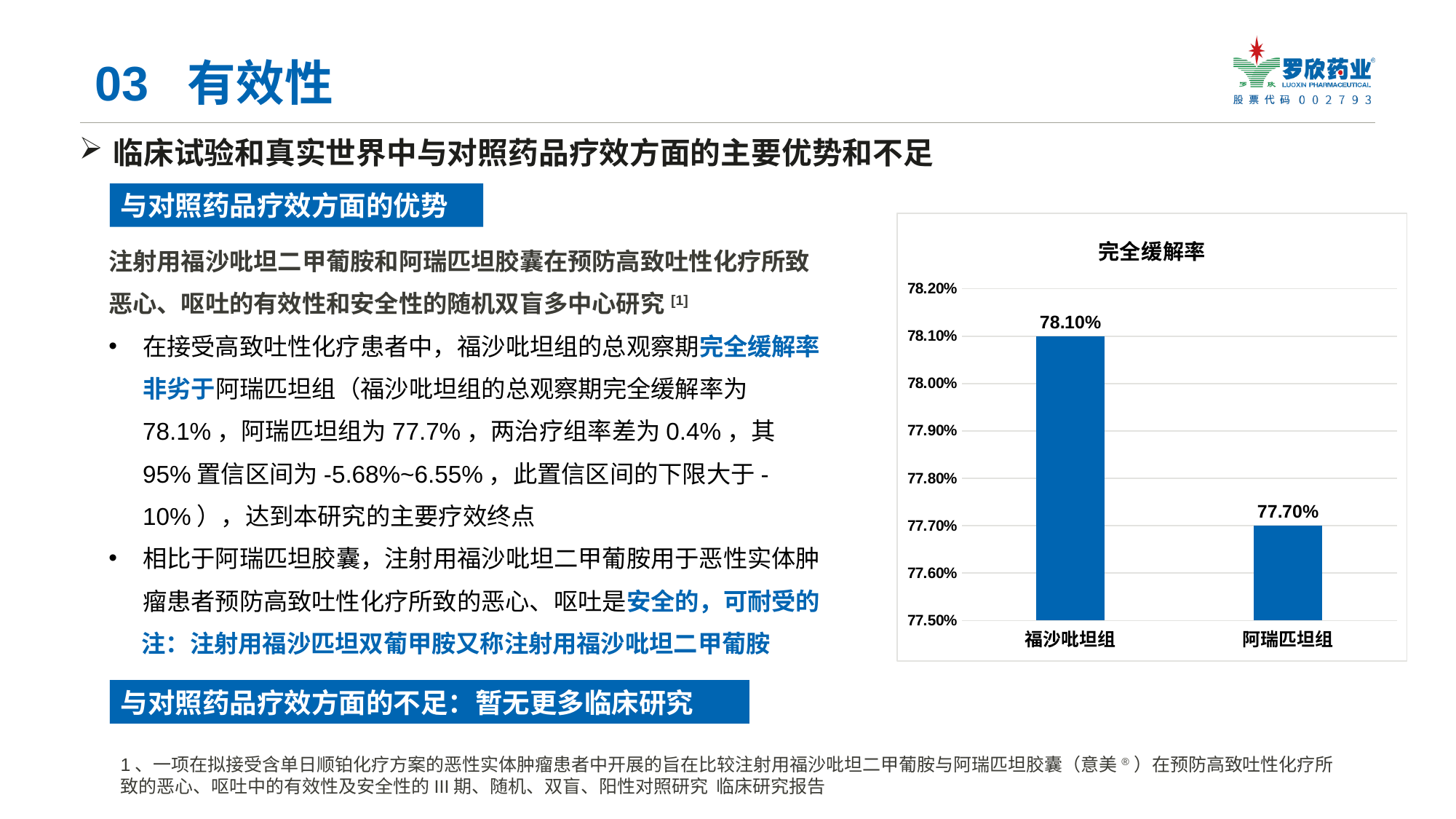

03  有效性
临床试验和真实世界中与对照药品疗效方面的主要优势和不足
与对照药品疗效方面的优势

### Chart:

| Category | 完全缓解率 |
|---|---|
| 福沙吡坦组 | 0.781 |
| 阿瑞匹坦组 | 0.777 |
注射用福沙吡坦二甲葡胺和阿瑞匹坦胶囊在预防高致吐性化疗所致恶心、呕吐的有效性和安全性的随机双盲多中心研究[1]
在接受高致吐性化疗患者中，福沙吡坦组的总观察期完全缓解率非劣于阿瑞匹坦组（福沙吡坦组的总观察期完全缓解率为78.1%，阿瑞匹坦组为77.7%，两治疗组率差为0.4%，其95%置信区间为-5.68%~6.55%，此置信区间的下限大于-10%），达到本研究的主要疗效终点
相比于阿瑞匹坦胶囊，注射用福沙吡坦二甲葡胺用于恶性实体肿瘤患者预防高致吐性化疗所致的恶心、呕吐是安全的，可耐受的
     注：注射用福沙匹坦双葡甲胺又称注射用福沙吡坦二甲葡胺
与对照药品疗效方面的不足：暂无更多临床研究
1、一项在拟接受含单日顺铂化疗方案的恶性实体肿瘤患者中开展的旨在比较注射用福沙吡坦二甲葡胺与阿瑞匹坦胶囊（意美®）在预防高致吐性化疗所致的恶心、呕吐中的有效性及安全性的III期、随机、双盲、阳性对照研究  临床研究报告
7